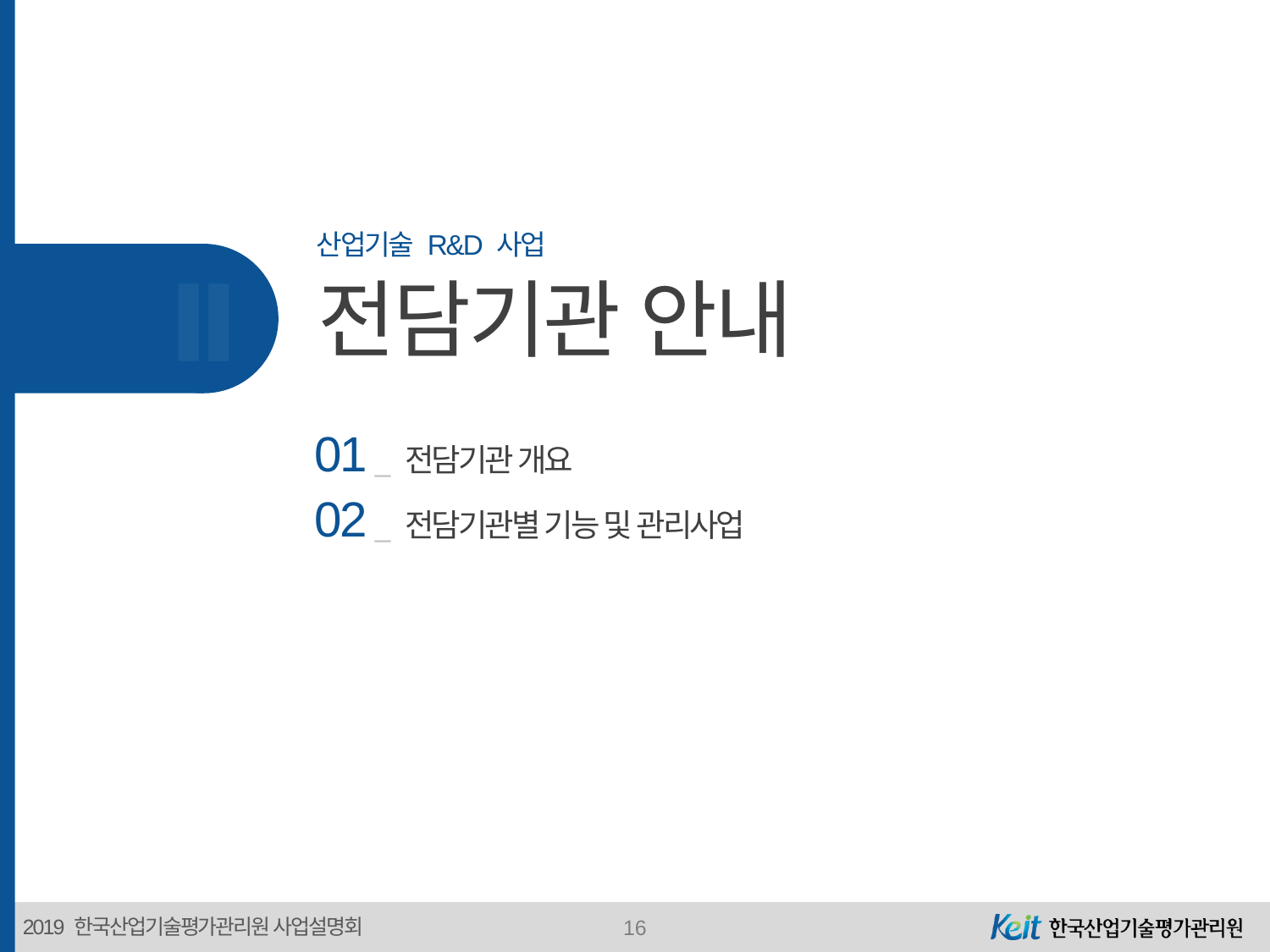

산업기술 R&D 사업
Ⅱ

전담기관 안내
01 _ 전담기관 개요
02 _ 전담기관별 기능 및 관리사업